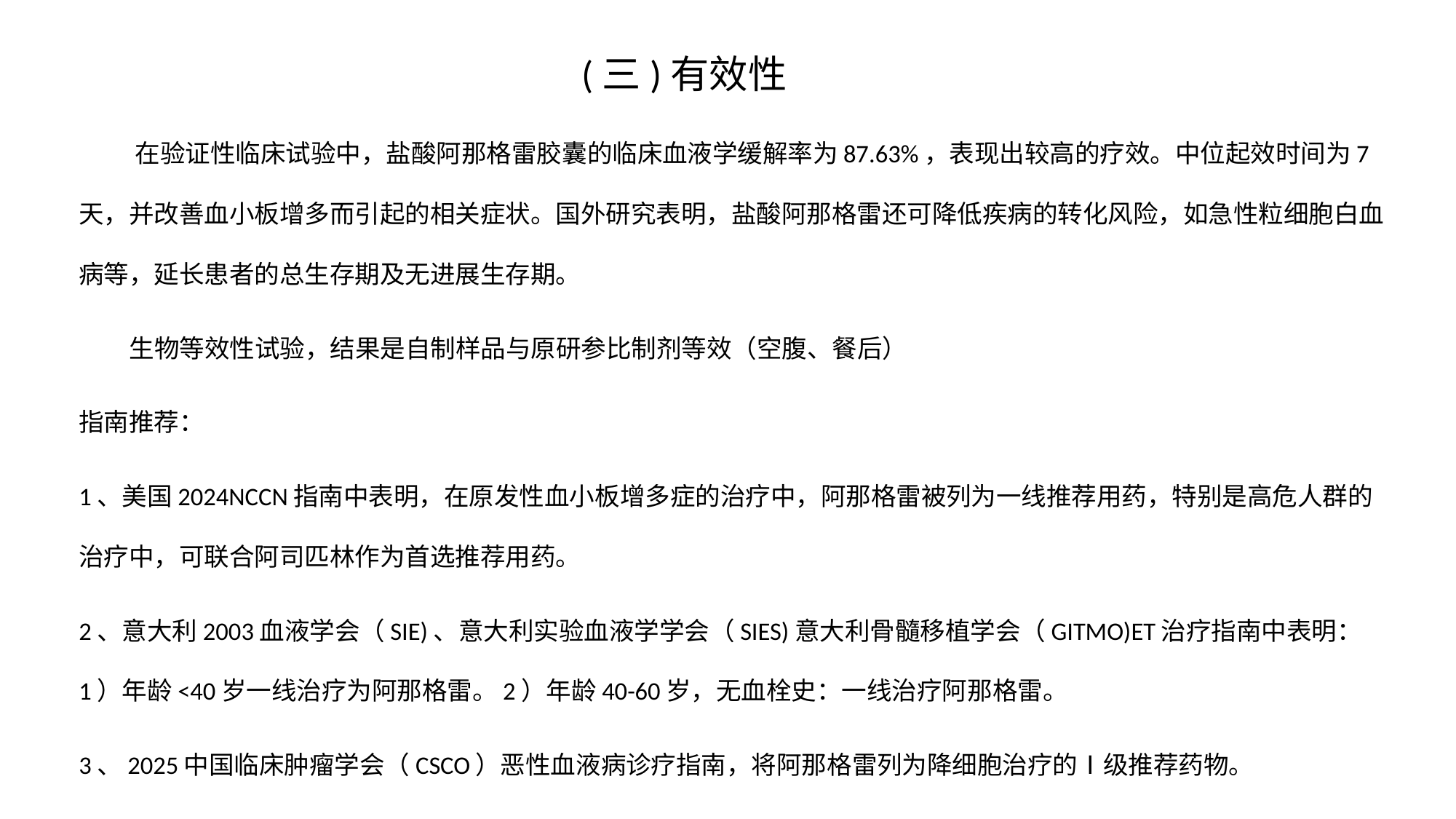

# (三)有效性
         在验证性临床试验中，盐酸阿那格雷胶囊的临床血液学缓解率为87.63%，表现出较高的疗效。中位起效时间为7天，并改善血小板增多而引起的相关症状。国外研究表明，盐酸阿那格雷还可降低疾病的转化风险，如急性粒细胞白血病等，延长患者的总生存期及无进展生存期。
        生物等效性试验，结果是自制样品与原研参比制剂等效（空腹、餐后）
指南推荐：
1、美国2024NCCN指南中表明，在原发性血小板增多症的治疗中，阿那格雷被列为一线推荐用药，特别是高危人群的治疗中，可联合阿司匹林作为首选推荐用药。
2、意大利2003血液学会（SIE)、意大利实验血液学学会（SIES)意大利骨髓移植学会（GITMO)ET治疗指南中表明：1）年龄<40岁一线治疗为阿那格雷。2）年龄40-60岁，无血栓史：一线治疗阿那格雷。
3、2025中国临床肿瘤学会（CSCO）恶性血液病诊疗指南，将阿那格雷列为降细胞治疗的Ⅰ级推荐药物。